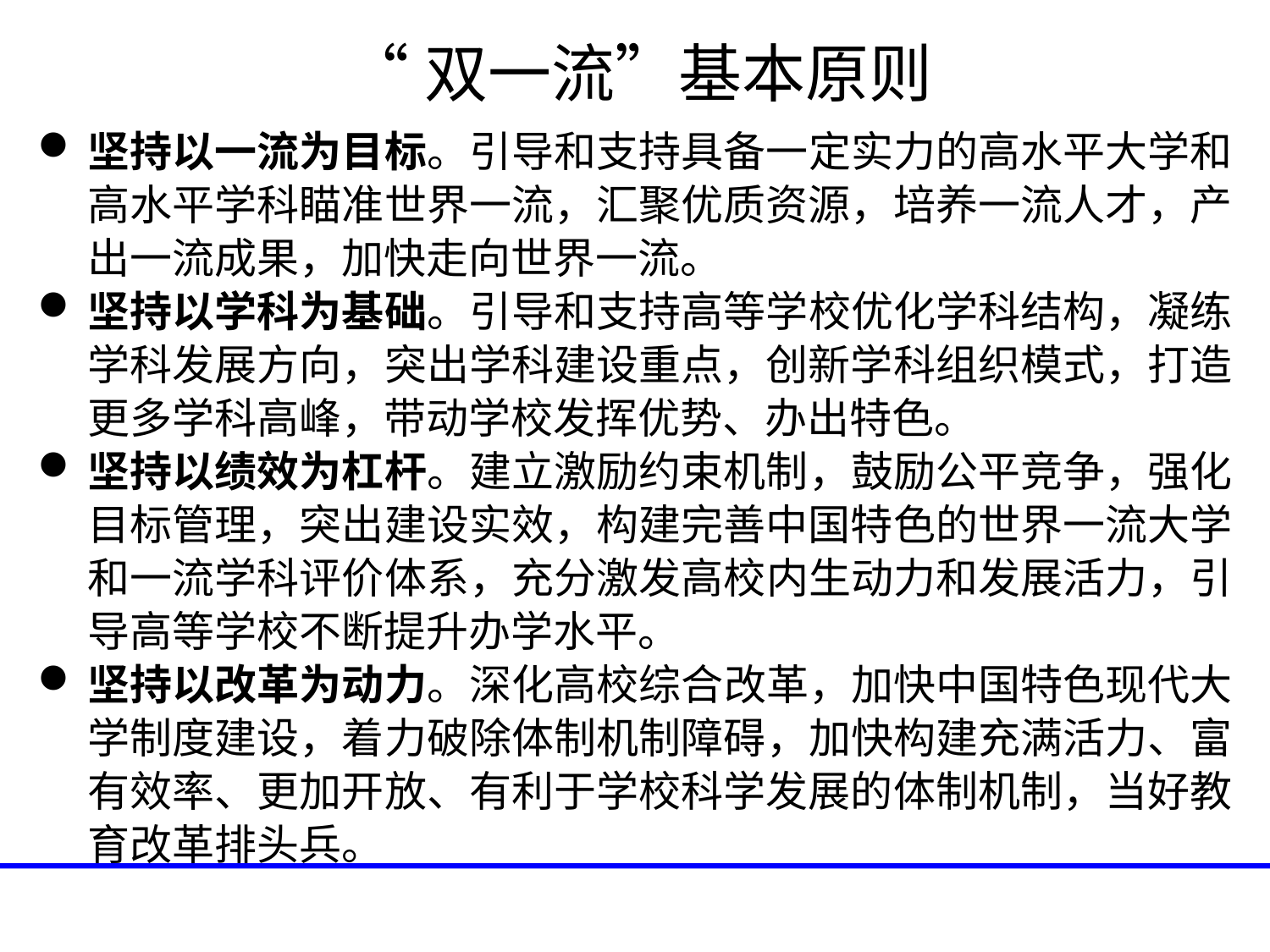

# “双一流”基本原则
坚持以一流为目标。引导和支持具备一定实力的高水平大学和高水平学科瞄准世界一流，汇聚优质资源，培养一流人才，产出一流成果，加快走向世界一流。
坚持以学科为基础。引导和支持高等学校优化学科结构，凝练学科发展方向，突出学科建设重点，创新学科组织模式，打造更多学科高峰，带动学校发挥优势、办出特色。
坚持以绩效为杠杆。建立激励约束机制，鼓励公平竞争，强化目标管理，突出建设实效，构建完善中国特色的世界一流大学和一流学科评价体系，充分激发高校内生动力和发展活力，引导高等学校不断提升办学水平。
坚持以改革为动力。深化高校综合改革，加快中国特色现代大学制度建设，着力破除体制机制障碍，加快构建充满活力、富有效率、更加开放、有利于学校科学发展的体制机制，当好教育改革排头兵。